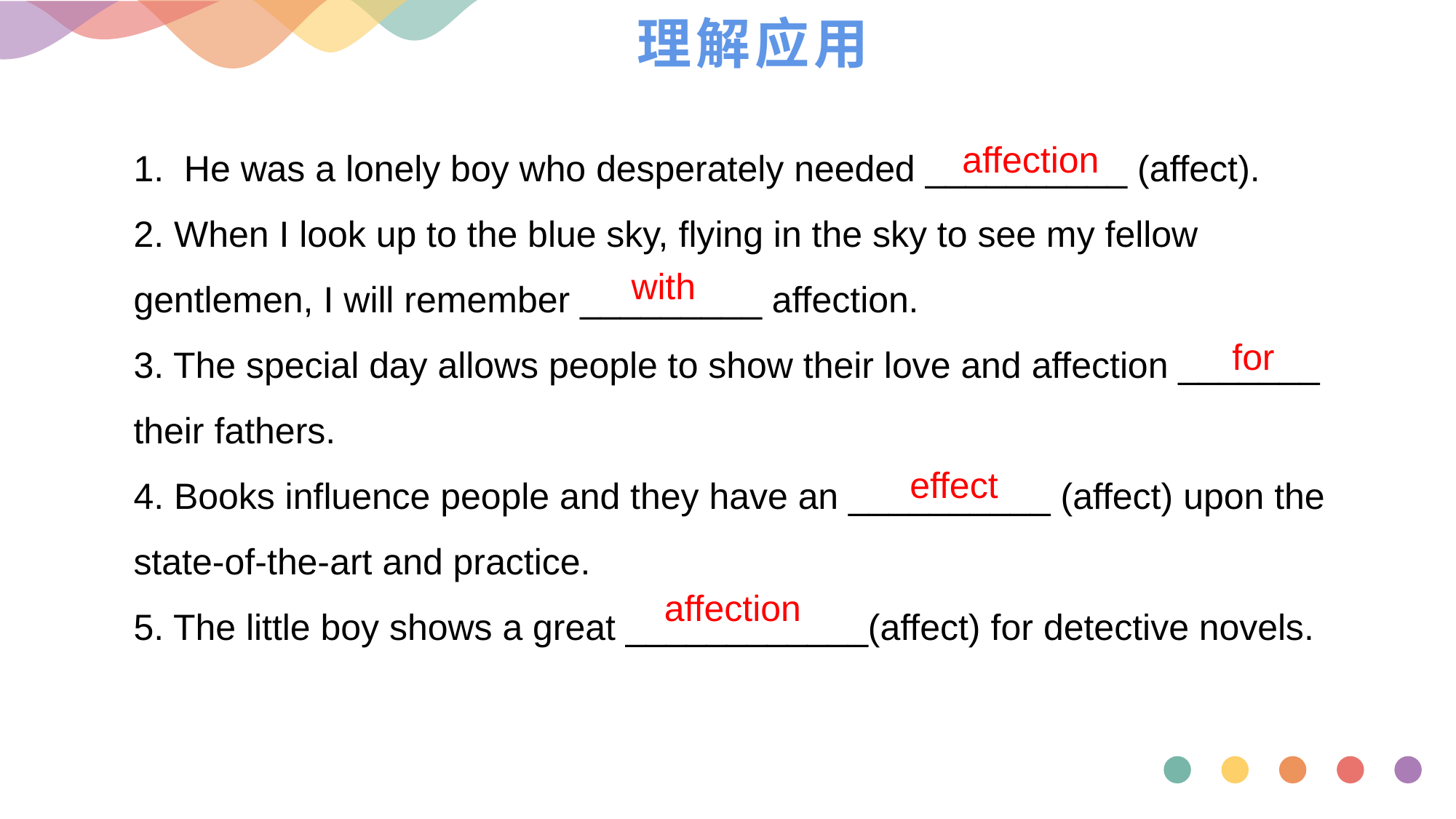

# 理解应用

1.  He was a lonely boy who desperately needed __________ (affect).
2. When I look up to the blue sky, flying in the sky to see my fellow gentlemen, I will remember _________ affection.
3. The special day allows people to show their love and affection _______ their fathers.
4. Books influence people and they have an __________ (affect) upon the state-of-the-art and practice.
5. The little boy shows a great ____________(affect) for detective novels.
affection
with
 for
 effect
 affection